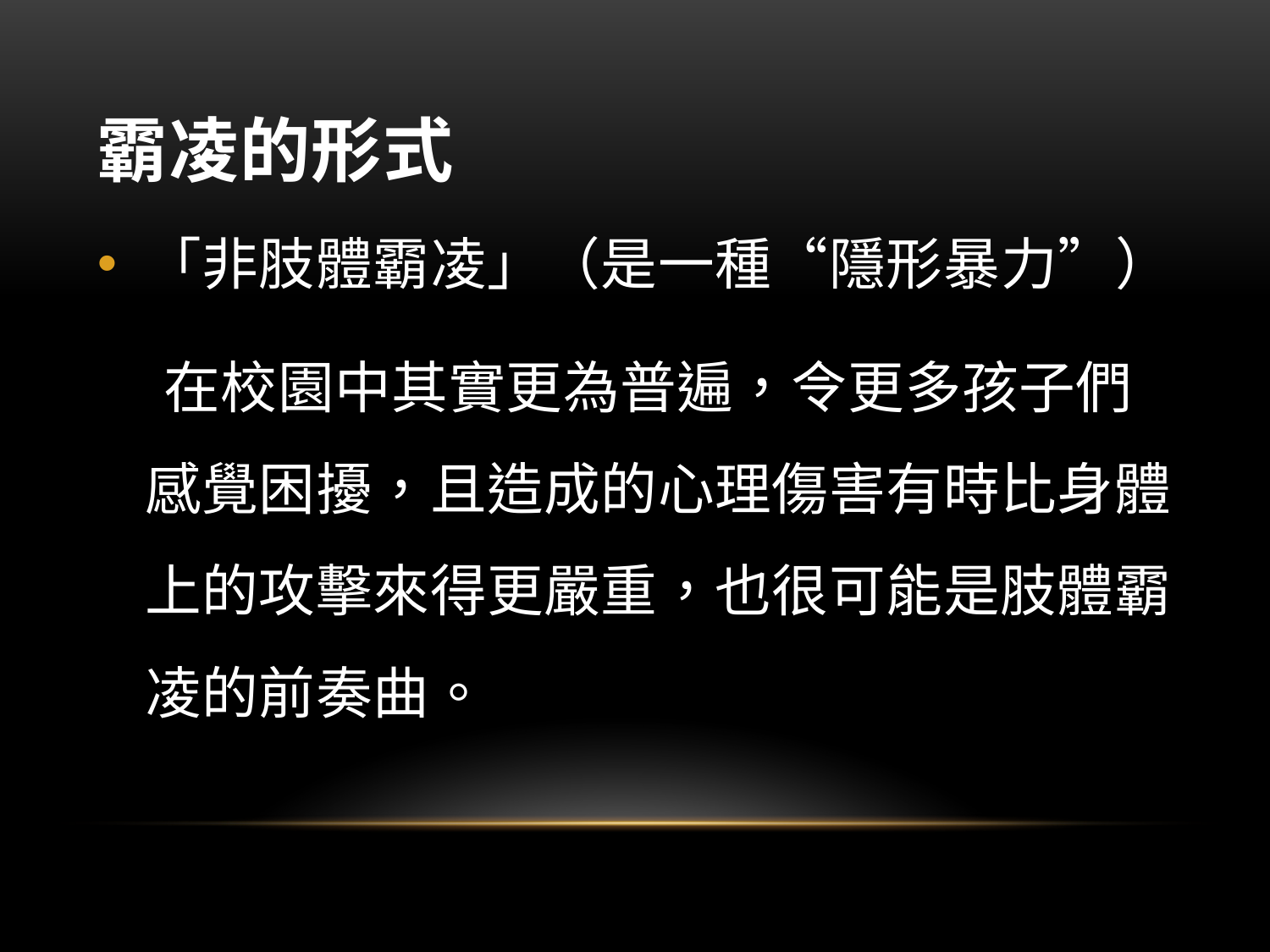

# 霸凌的形式
「非肢體霸凌」（是一種“隱形暴力”）
    在校園中其實更為普遍，令更多孩子們感覺困擾，且造成的心理傷害有時比身體上的攻擊來得更嚴重，也很可能是肢體霸凌的前奏曲。